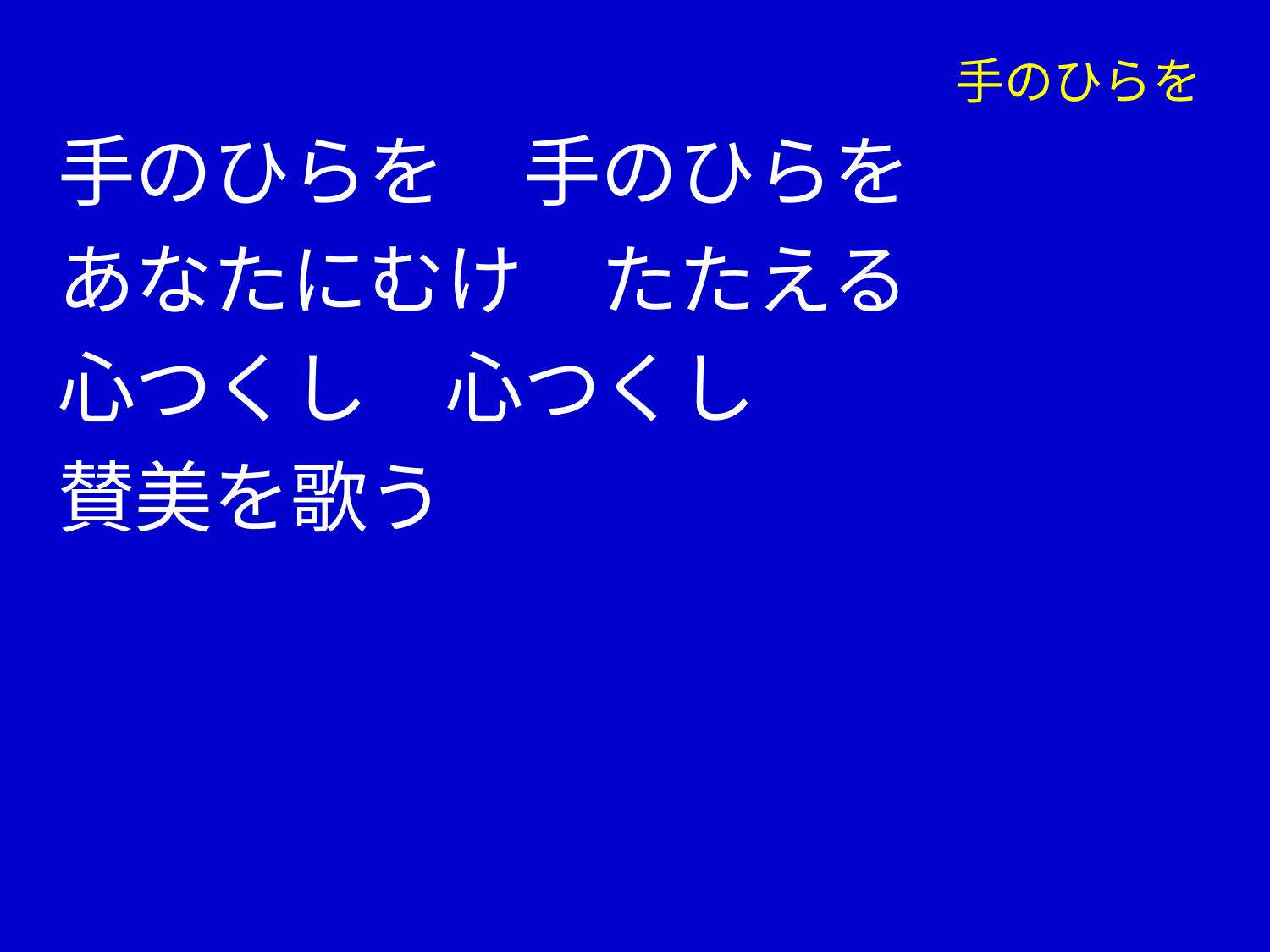

# 手のひらを
手のひらを　手のひらを
あなたにむけ　たたえる
心つくし　心つくし
賛美を歌う